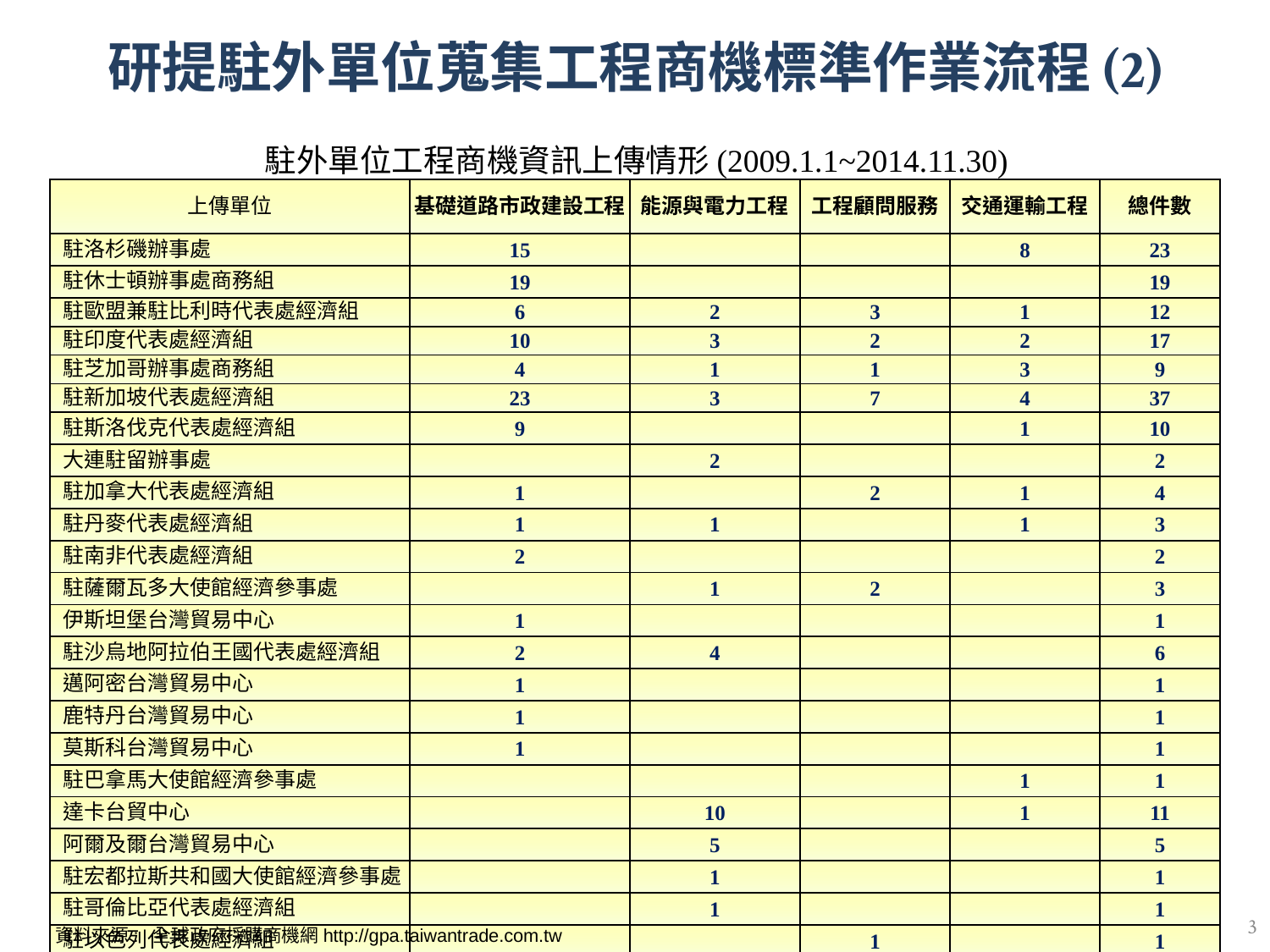

研提駐外單位蒐集工程商機標準作業流程(2)
駐外單位工程商機資訊上傳情形(2009.1.1~2014.11.30)
| 上傳單位 | 基礎道路市政建設工程 | 能源與電力工程 | 工程顧問服務 | 交通運輸工程 | 總件數 |
| --- | --- | --- | --- | --- | --- |
| 駐洛杉磯辦事處 | 15 |  |  | 8 | 23 |
| 駐休士頓辦事處商務組 | 19 |  |  |  | 19 |
| 駐歐盟兼駐比利時代表處經濟組 | 6 | 2 | 3 | 1 | 12 |
| 駐印度代表處經濟組 | 10 | 3 | 2 | 2 | 17 |
| 駐芝加哥辦事處商務組 | 4 | 1 | 1 | 3 | 9 |
| 駐新加坡代表處經濟組 | 23 | 3 | 7 | 4 | 37 |
| 駐斯洛伐克代表處經濟組 | 9 |  |  | 1 | 10 |
| 大連駐留辦事處 |  | 2 |  |  | 2 |
| 駐加拿大代表處經濟組 | 1 |  | 2 | 1 | 4 |
| 駐丹麥代表處經濟組 | 1 | 1 |  | 1 | 3 |
| 駐南非代表處經濟組 | 2 |  |  |  | 2 |
| 駐薩爾瓦多大使館經濟參事處 |  | 1 | 2 |  | 3 |
| 伊斯坦堡台灣貿易中心 | 1 |  |  |  | 1 |
| 駐沙烏地阿拉伯王國代表處經濟組 | 2 | 4 |  |  | 6 |
| 邁阿密台灣貿易中心 | 1 |  |  |  | 1 |
| 鹿特丹台灣貿易中心 | 1 |  |  |  | 1 |
| 莫斯科台灣貿易中心 | 1 |  |  |  | 1 |
| 駐巴拿馬大使館經濟參事處 |  |  |  | 1 | 1 |
| 達卡台貿中心 |  | 10 |  | 1 | 11 |
| 阿爾及爾台灣貿易中心 |  | 5 |  |  | 5 |
| 駐宏都拉斯共和國大使館經濟參事處 |  | 1 |  |  | 1 |
| 駐哥倫比亞代表處經濟組 |  | 1 |  |  | 1 |
| 駐以色列代表處經濟組 |  |  | 1 |  | 1 |
| 合計 | 96 | 34 | 18 | 23 | 171 |
3
資料來源:  全球政府採購商機網http://gpa.taiwantrade.com.tw